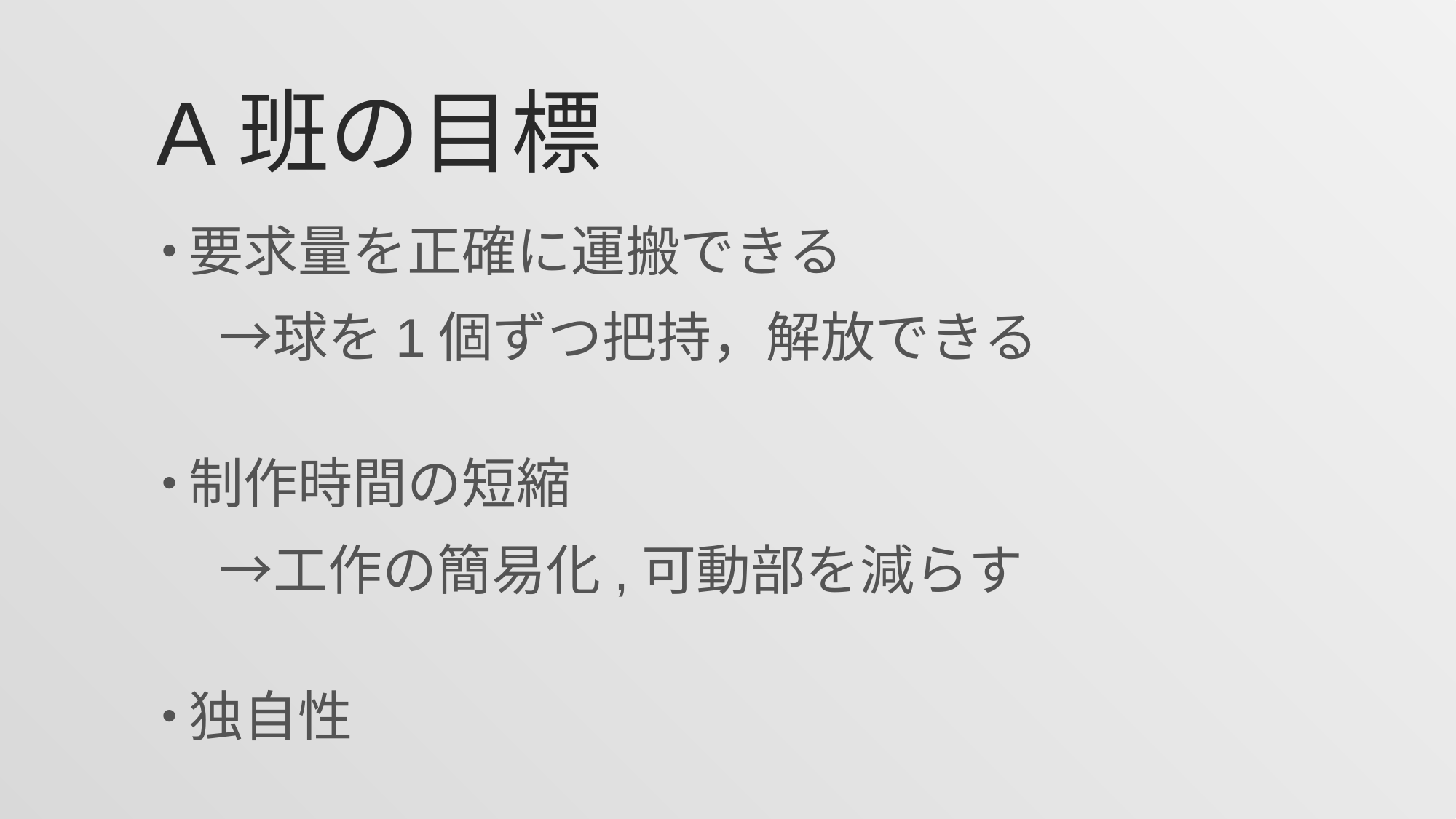

# A班の目標
要求量を正確に運搬できる
　→球を1個ずつ把持，解放できる

制作時間の短縮
　→工作の簡易化,可動部を減らす

独自性